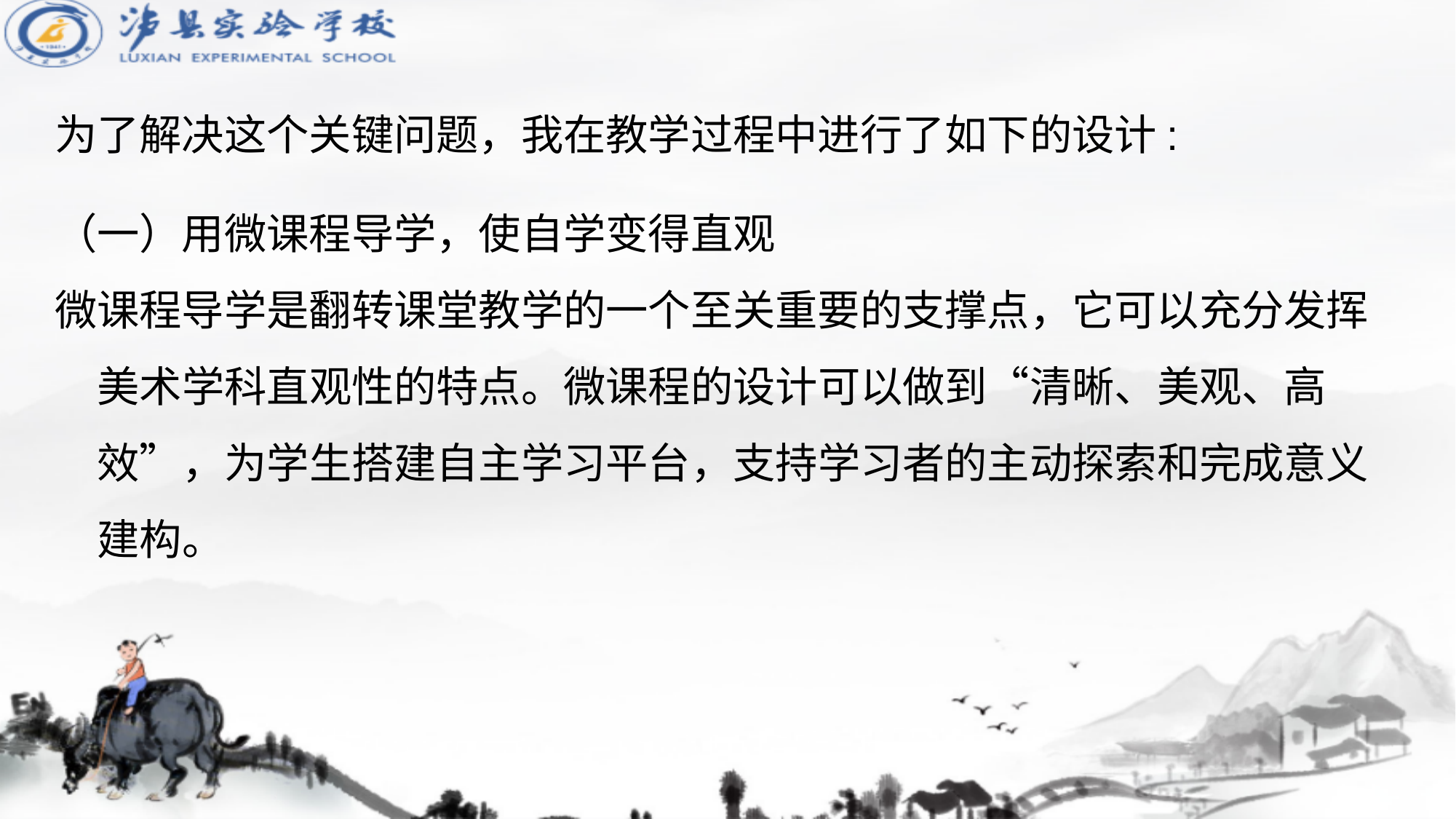

为了解决这个关键问题，我在教学过程中进行了如下的设计:
（一）用微课程导学，使自学变得直观微课程导学是翻转课堂教学的一个至关重要的支撑点，它可以充分发挥美术学科直观性的特点。微课程的设计可以做到“清晰、美观、高效”，为学生搭建自主学习平台，支持学习者的主动探索和完成意义建构。